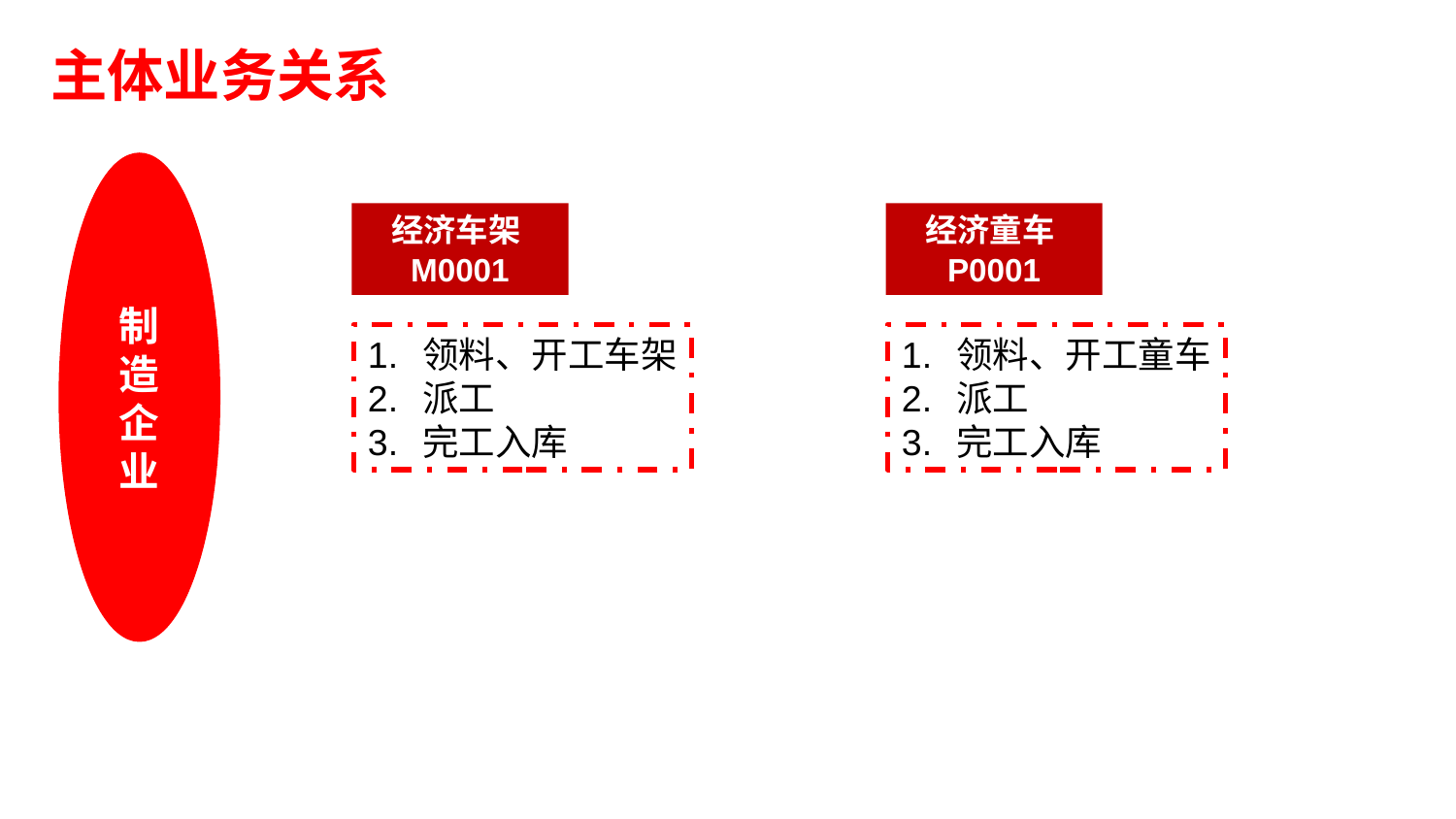

主体业务关系
制
造
企
业
经济车架M0001
经济童车P0001
领料、开工车架
派工
完工入库
领料、开工童车
派工
完工入库